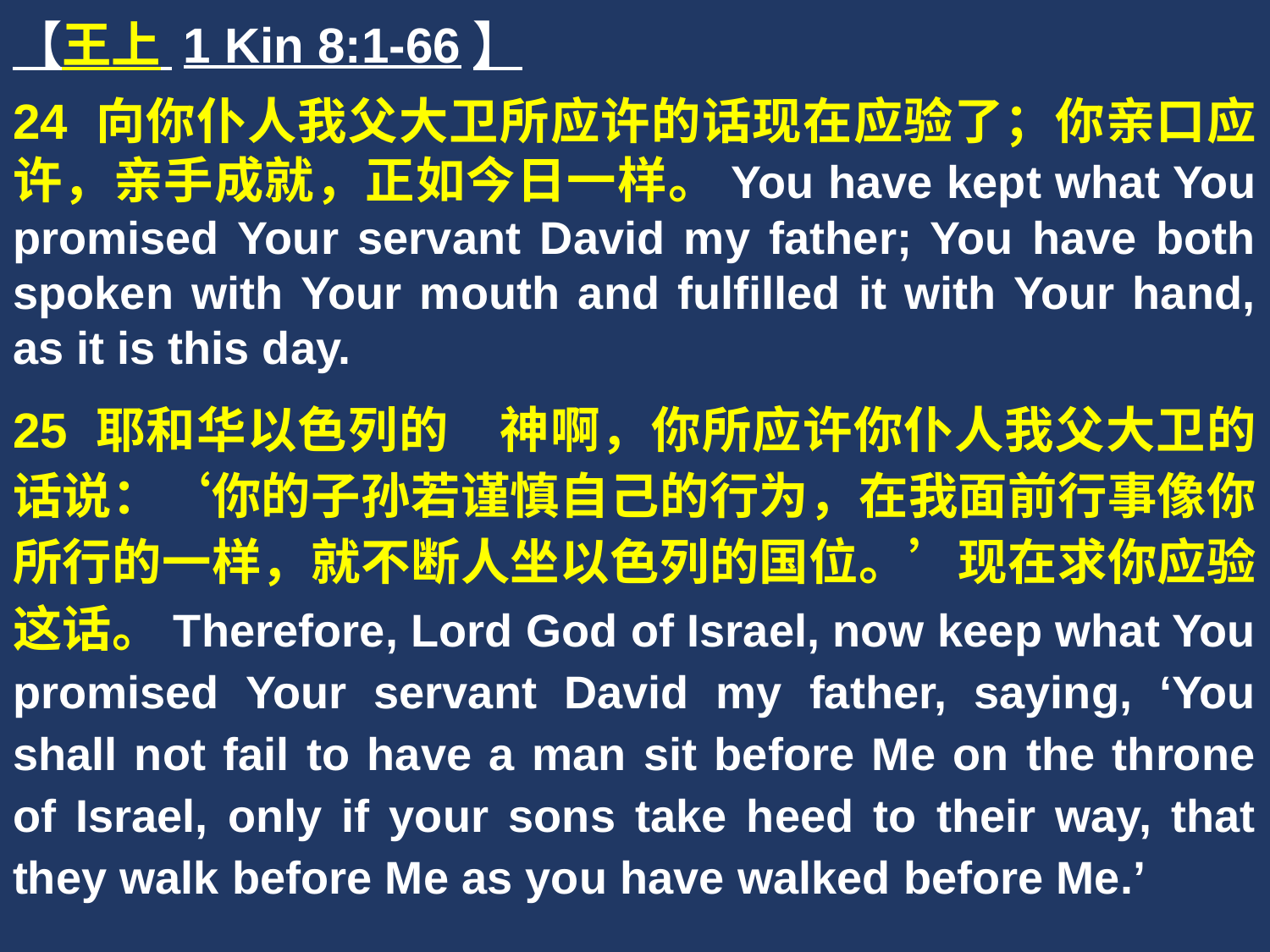

【王上 1 Kin 8:1-66】
24 向你仆人我父大卫所应许的话现在应验了；你亲口应许，亲手成就，正如今日一样。You have kept what You promised Your servant David my father; You have both spoken with Your mouth and fulfilled it with Your hand, as it is this day.
25 耶和华以色列的　神啊，你所应许你仆人我父大卫的话说：‘你的子孙若谨慎自己的行为，在我面前行事像你所行的一样，就不断人坐以色列的国位。’现在求你应验这话。Therefore, Lord God of Israel, now keep what You promised Your servant David my father, saying, ‘You shall not fail to have a man sit before Me on the throne of Israel, only if your sons take heed to their way, that they walk before Me as you have walked before Me.’